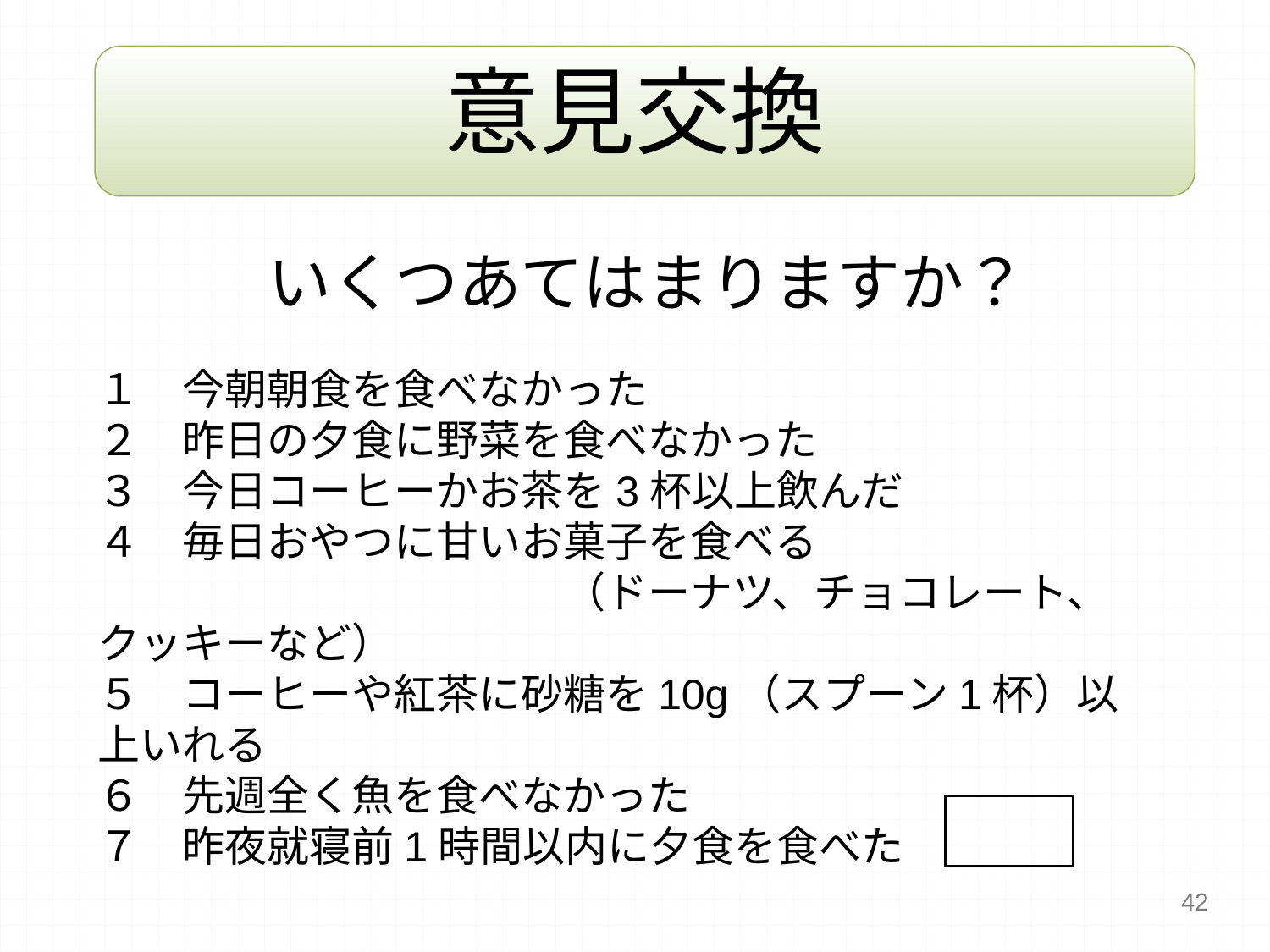

# 意見交換

いくつあてはまりますか？
１　今朝朝食を食べなかった
２　昨日の夕食に野菜を食べなかった
３　今日コーヒーかお茶を3杯以上飲んだ
４　毎日おやつに甘いお菓子を食べる
　　　　　　　　　　　（ドーナツ、チョコレート、クッキーなど）
５　コーヒーや紅茶に砂糖を10g（スプーン1杯）以上いれる
６　先週全く魚を食べなかった
７　昨夜就寝前1時間以内に夕食を食べた

　　　　　　　　　　　　　　　　　　　　　　　　　　　　　　　　　　　　　　　　　　　個

42